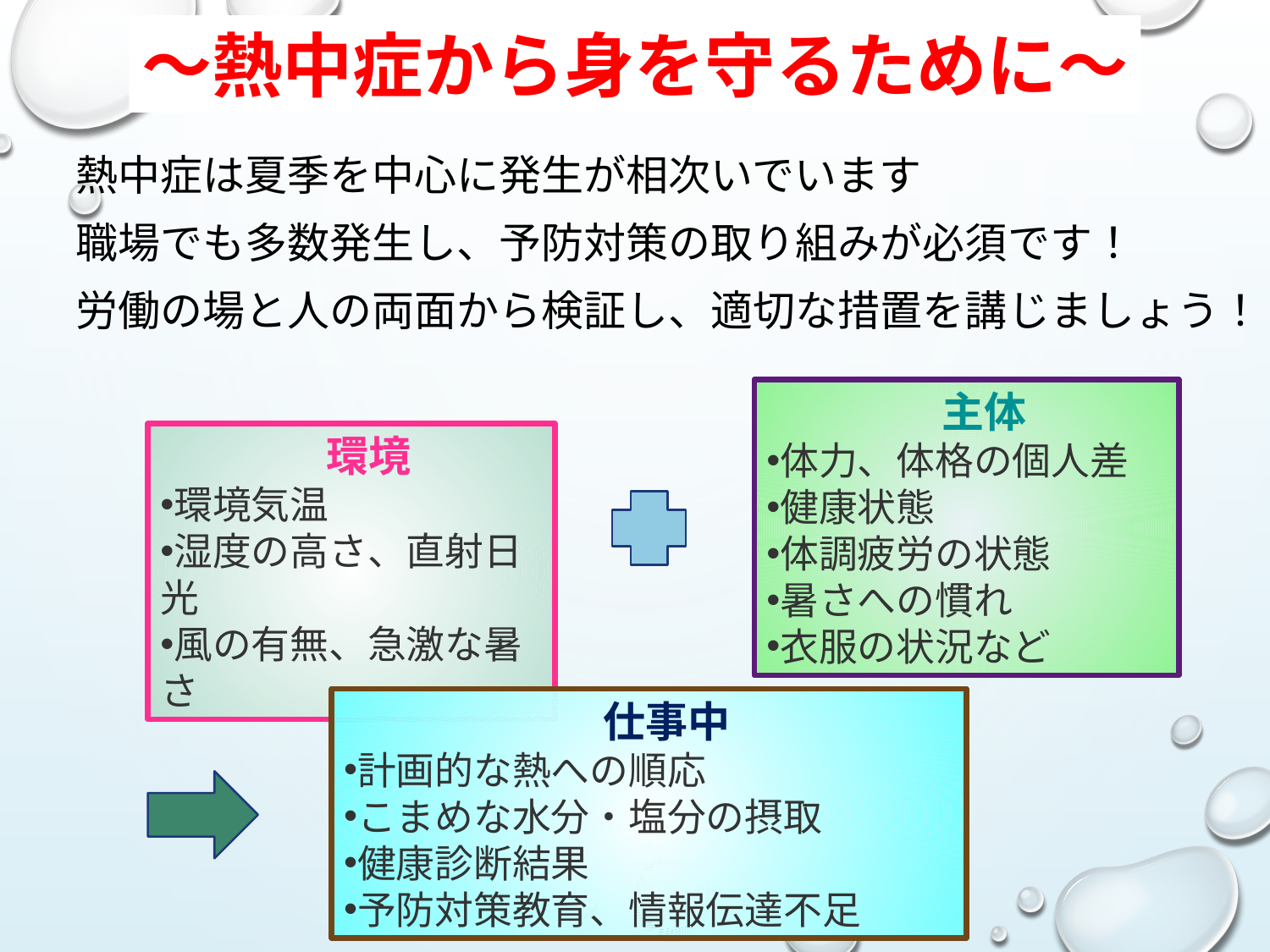

〜熱中症から身を守るために〜
熱中症は夏季を中心に発生が相次いでいます

職場でも多数発生し、予防対策の取り組みが必須です！

労働の場と人の両面から検証し、適切な措置を講じましょう！！

　主体
体力、体格の個人差
健康状態
体調疲労の状態
暑さへの慣れ
衣服の状況など
　環境
環境気温
湿度の高さ、直射日光
風の有無、急激な暑さ

　仕事中
計画的な熱への順応
こまめな水分・塩分の摂取
健康診断結果
予防対策教育、情報伝達不足